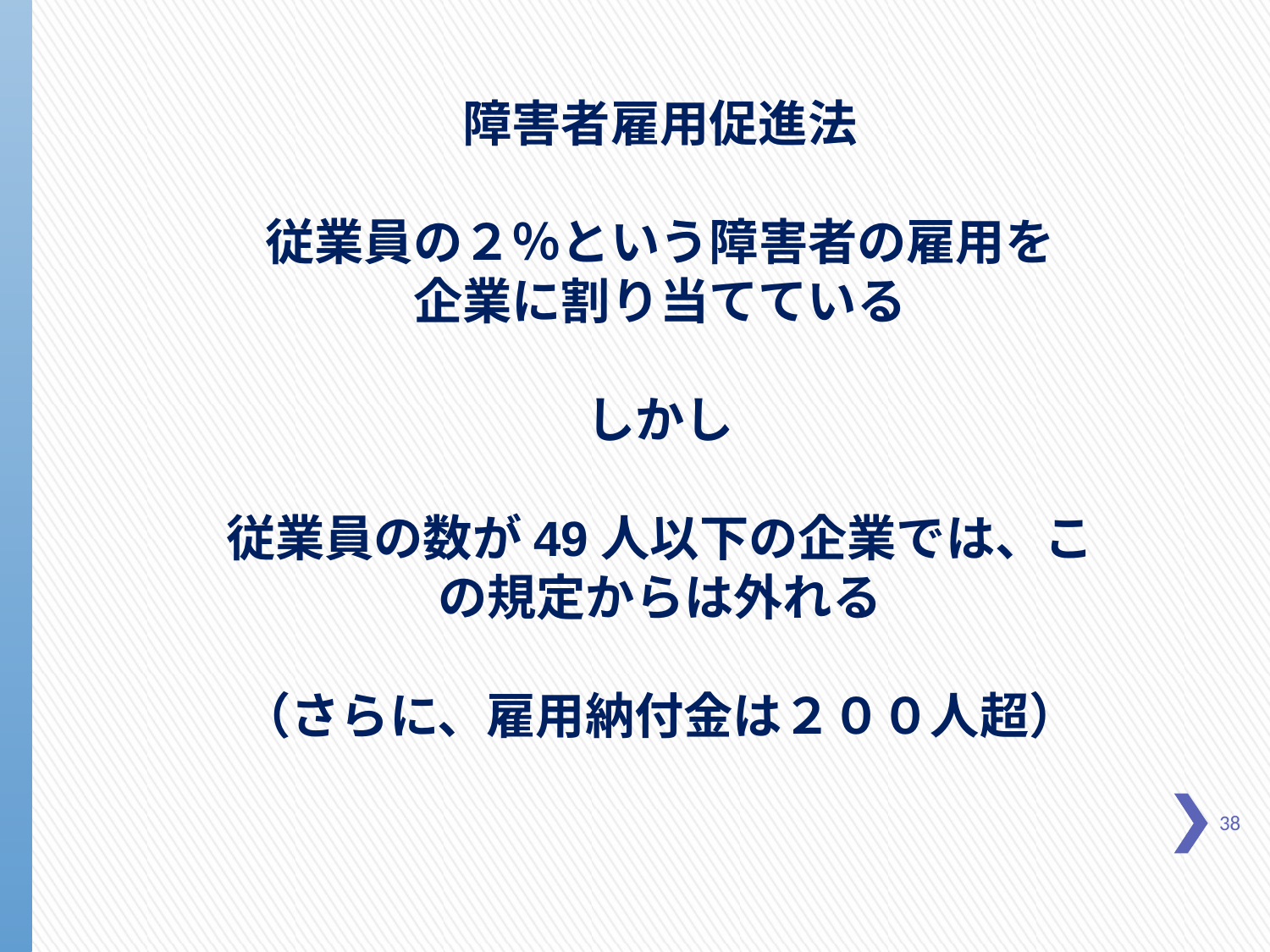

障害者雇用促進法

従業員の２％という障害者の雇用を
企業に割り当てている

しかし

従業員の数が49人以下の企業では、この規定からは外れる

（さらに、雇用納付金は２００人超）
38